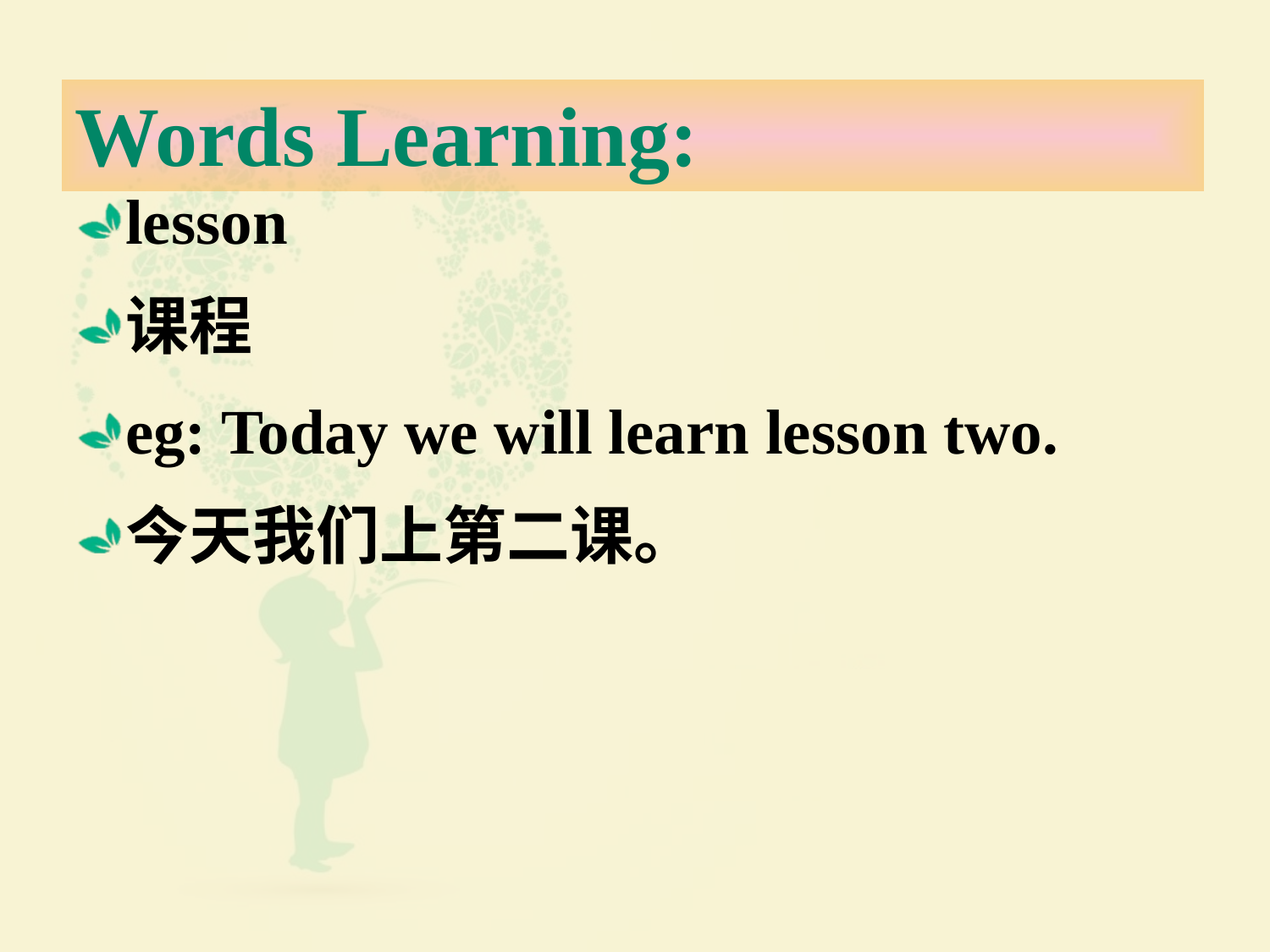

# Words Learning:
lesson
课程
eg: Today we will learn lesson two.
今天我们上第二课。